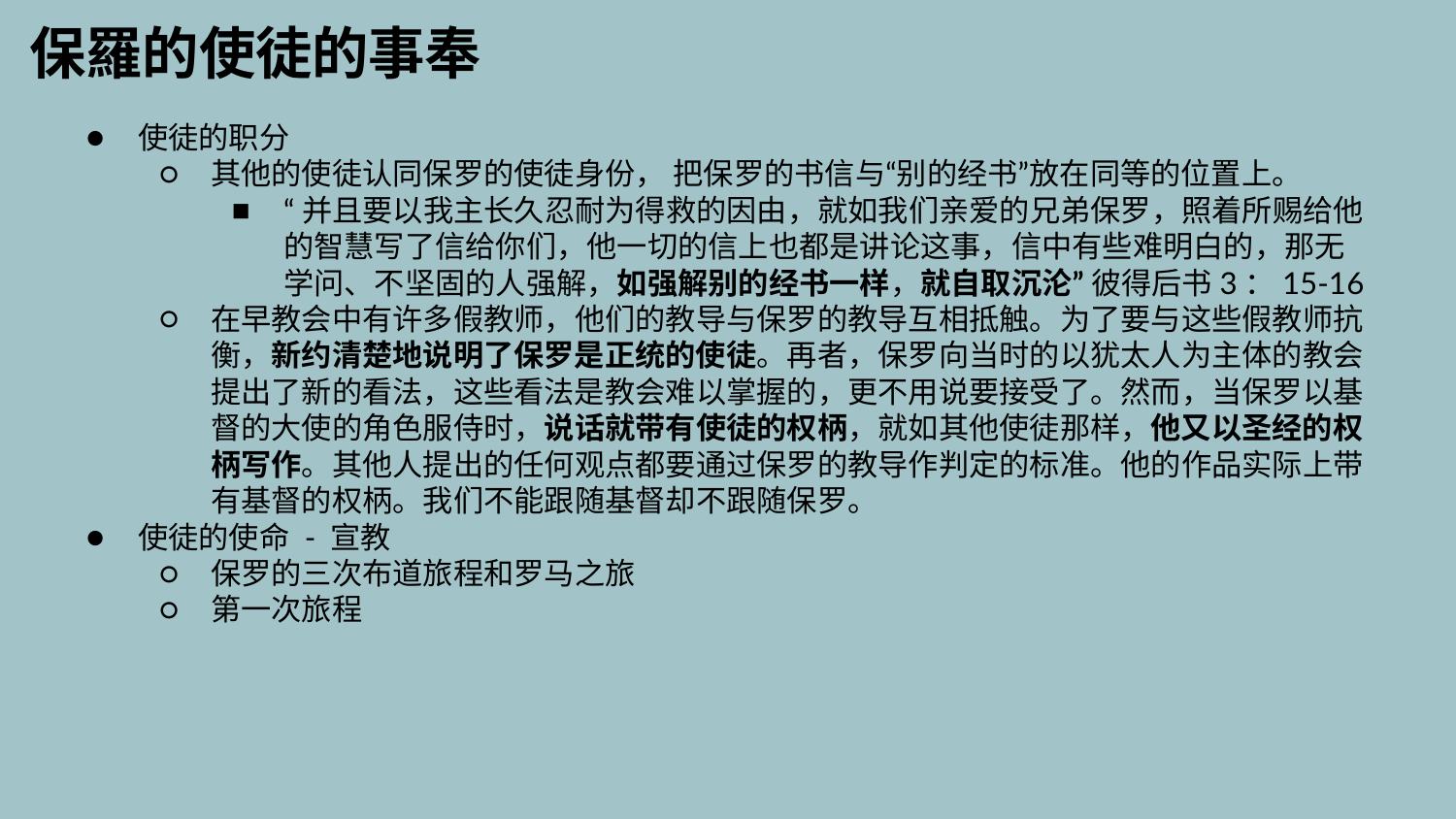

保羅的使徒的事奉

使徒的职分
其他的使徒认同保罗的使徒身份， 把保罗的书信与“别的经书”放在同等的位置上。
“并且要以我主长久忍耐为得救的因由，就如我们亲爱的兄弟保罗，照着所赐给他的智慧写了信给你们，他一切的信上也都是讲论这事，信中有些难明白的，那无学问、不坚固的人强解，如强解别的经书一样，就自取沉沦” 彼得后书3：15-16
在早教会中有许多假教师，他们的教导与保罗的教导互相抵触。为了要与这些假教师抗衡，新约清楚地说明了保罗是正统的使徒。再者，保罗向当时的以犹太人为主体的教会提出了新的看法，这些看法是教会难以掌握的，更不用说要接受了。然而，当保罗以基督的大使的角色服侍时，说话就带有使徒的权柄，就如其他使徒那样，他又以圣经的权柄写作。其他人提出的任何观点都要通过保罗的教导作判定的标准。他的作品实际上带有基督的权柄。我们不能跟随基督却不跟随保罗。
使徒的使命 - 宣教
保罗的三次布道旅程和罗马之旅
第一次旅程